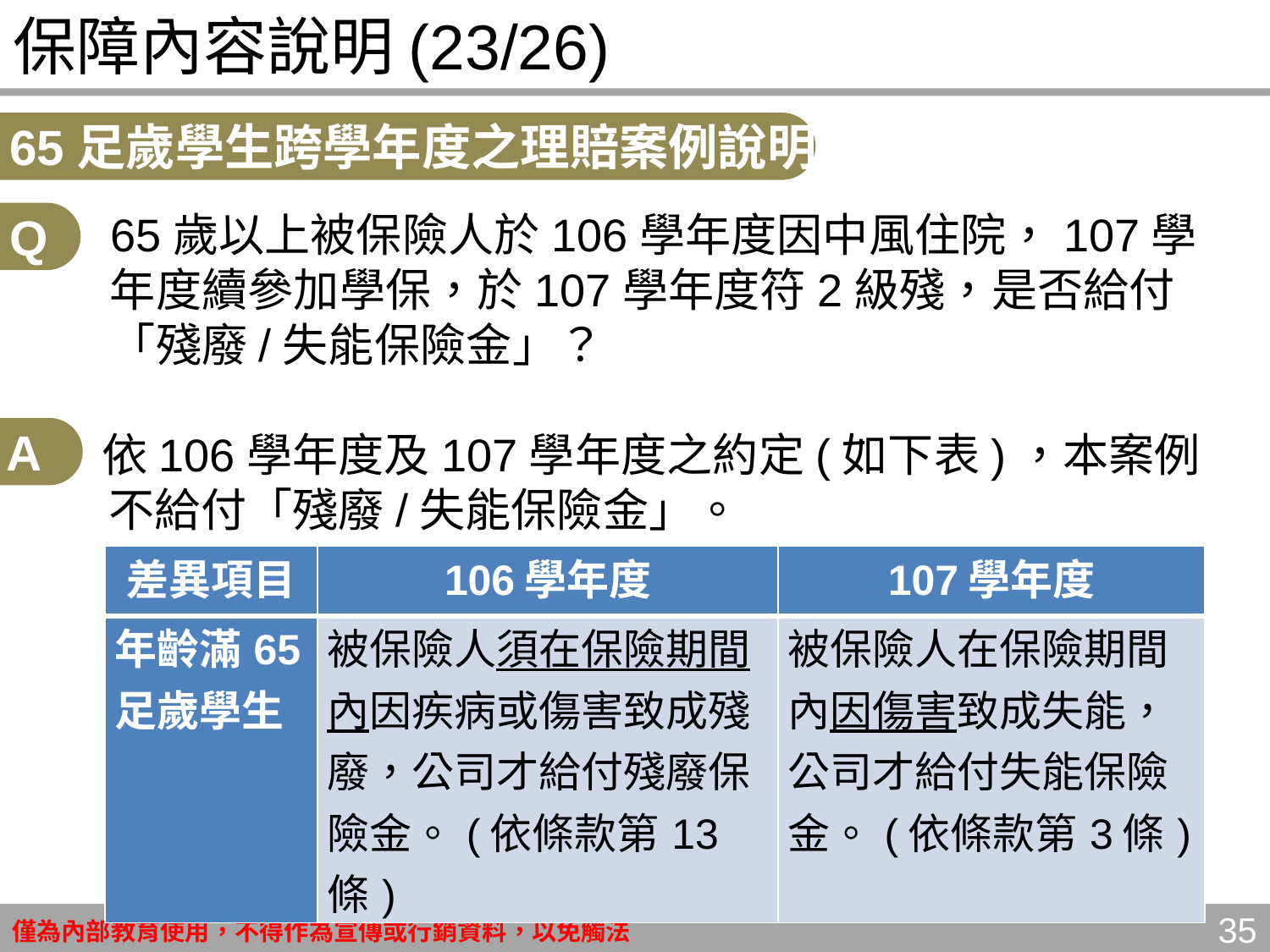

# 保障內容說明(23/26)
65足歲學生跨學年度之理賠案例說明

Q

　　 65歲以上被保險人於106學年度因中風住院，107學年度續參加學保，於107學年度符2級殘，是否給付「殘廢/失能保險金」？

         依106學年度及107學年度之約定(如下表)，本案例不給付「殘廢/失能保險金」。
A

| 差異項目 | 106學年度 | 107學年度 |
| --- | --- | --- |
| 年齡滿65足歲學生 | 被保險人須在保險期間內因疾病或傷害致成殘廢，公司才給付殘廢保險金。(依條款第13條) | 被保險人在保險期間內因傷害致成失能，公司才給付失能保險金。(依條款第3條) |
35